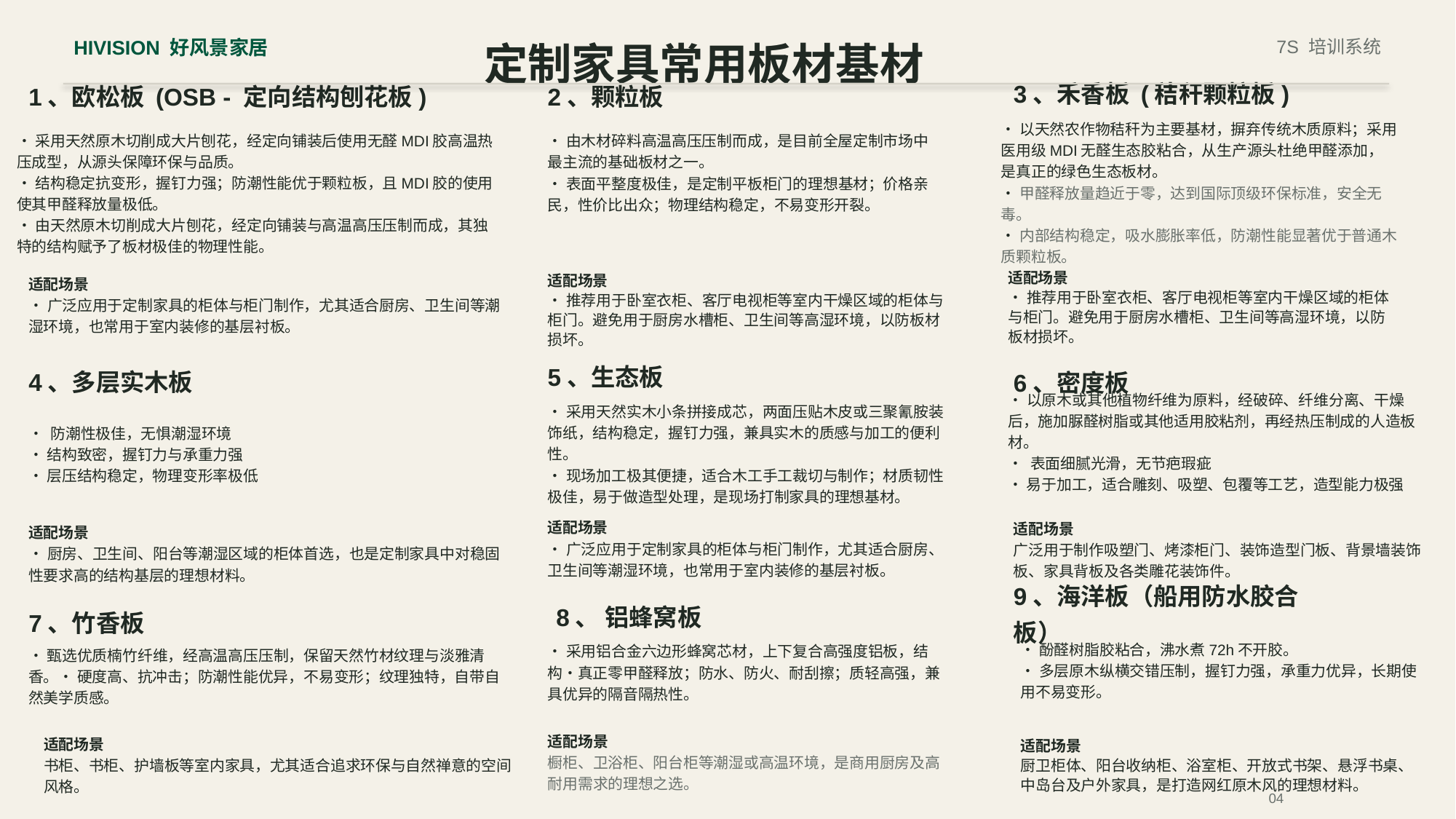

定制家具常用板材基材
HIVISION 好风景家居
7S 培训系统
3、禾香板 (秸秆颗粒板)
1、欧松板 (OSB - 定向结构刨花板)
2、颗粒板

•采用天然原木切削成大片刨花，经定向铺装后使用无醛MDI胶高温热压成型，从源头保障环保与品质。
•结构稳定抗变形，握钉力强；防潮性能优于颗粒板，且MDI胶的使用使其甲醛释放量极低。
•由天然原木切削成大片刨花，经定向铺装与高温高压压制而成，其独特的结构赋予了板材极佳的物理性能。

•由木材碎料高温高压压制而成，是目前全屋定制市场中最主流的基础板材之一。
•表面平整度极佳，是定制平板柜门的理想基材；价格亲民，性价比出众；物理结构稳定，不易变形开裂。

•以天然农作物秸秆为主要基材，摒弃传统木质原料；采用医用级MDI无醛生态胶粘合，从生产源头杜绝甲醛添加，是真正的绿色生态板材。
•甲醛释放量趋近于零，达到国际顶级环保标准，安全无毒。
•内部结构稳定，吸水膨胀率低，防潮性能显著优于普通木质颗粒板。

适配场景
•推荐用于卧室衣柜、客厅电视柜等室内干燥区域的柜体与柜门。避免用于厨房水槽柜、卫生间等高湿环境，以防板材损坏。
适配场景
•推荐用于卧室衣柜、客厅电视柜等室内干燥区域的柜体与柜门。避免用于厨房水槽柜、卫生间等高湿环境，以防板材损坏。
适配场景
•广泛应用于定制家具的柜体与柜门制作，尤其适合厨房、卫生间等潮湿环境，也常用于室内装修的基层衬板。
5、生态板
6、密度板
4、多层实木板
•采用天然实木小条拼接成芯，两面压贴木皮或三聚氰胺装饰纸，结构稳定，握钉力强，兼具实木的质感与加工的便利性。
•现场加工极其便捷，适合木工手工裁切与制作；材质韧性极佳，易于做造型处理，是现场打制家具的理想基材。
• 防潮性极佳，无惧潮湿环境
• 结构致密，握钉力与承重力强
• 层压结构稳定，物理变形率极低
•以原木或其他植物纤维为原料，经破碎、纤维分离、干燥后，施加脲醛树脂或其他适用胶粘剂，再经热压制成的人造板材。
• 表面细腻光滑，无节疤瑕疵
• 易于加工，适合雕刻、吸塑、包覆等工艺，造型能力极强

适配场景
•厨房、卫生间、阳台等潮湿区域的柜体首选，也是定制家具中对稳固性要求高的结构基层的理想材料。
适配场景
•广泛应用于定制家具的柜体与柜门制作，尤其适合厨房、卫生间等潮湿环境，也常用于室内装修的基层衬板。
适配场景
广泛用于制作吸塑门、烤漆柜门、装饰造型门板、背景墙装饰板、家具背板及各类雕花装饰件。
9、海洋板（船用防水胶合板）
8、 铝蜂窝板
7、竹香板
•酚醛树脂胶粘合，沸水煮72h不开胶。
•多层原木纵横交错压制，握钉力强，承重力优异，长期使用不易变形。

•采用铝合金六边形蜂窝芯材，上下复合高强度铝板，结构•真正零甲醛释放；防水、防火、耐刮擦；质轻高强，兼具优异的隔音隔热性。

•甄选优质楠竹纤维，经高温高压压制，保留天然竹材纹理与淡雅清香。• 硬度高、抗冲击；防潮性能优异，不易变形；纹理独特，自带自然美学质感。
适配场景
橱柜、卫浴柜、阳台柜等潮湿或高温环境，是商用厨房及高耐用需求的理想之选。
适配场景
书柜、书柜、护墙板等室内家具，尤其适合追求环保与自然禅意的空间风格。
适配场景
厨卫柜体、阳台收纳柜、浴室柜、开放式书架、悬浮书桌、中岛台及户外家具，是打造网红原木风的理想材料。
04